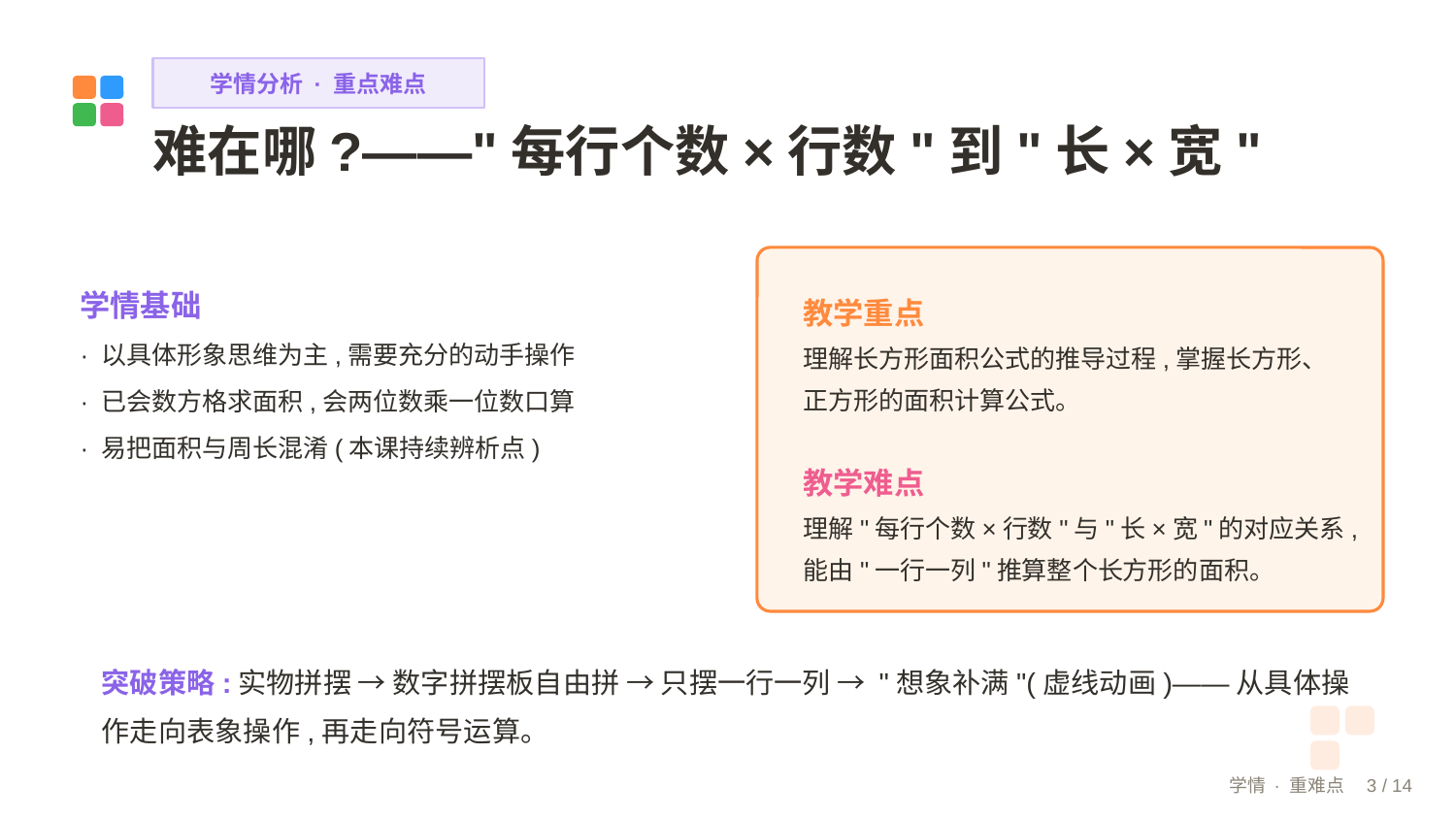

学情分析 · 重点难点

难在哪?——"每行个数×行数"到"长×宽"

学情基础
· 以具体形象思维为主,需要充分的动手操作
· 已会数方格求面积,会两位数乘一位数口算
· 易把面积与周长混淆(本课持续辨析点)
教学重点
理解长方形面积公式的推导过程,掌握长方形、正方形的面积计算公式。

教学难点
理解"每行个数×行数"与"长×宽"的对应关系,能由"一行一列"推算整个长方形的面积。
突破策略:实物拼摆 → 数字拼摆板自由拼 → 只摆一行一列 → "想象补满"(虚线动画)——从具体操作走向表象操作,再走向符号运算。

学情 · 重难点　3 / 14